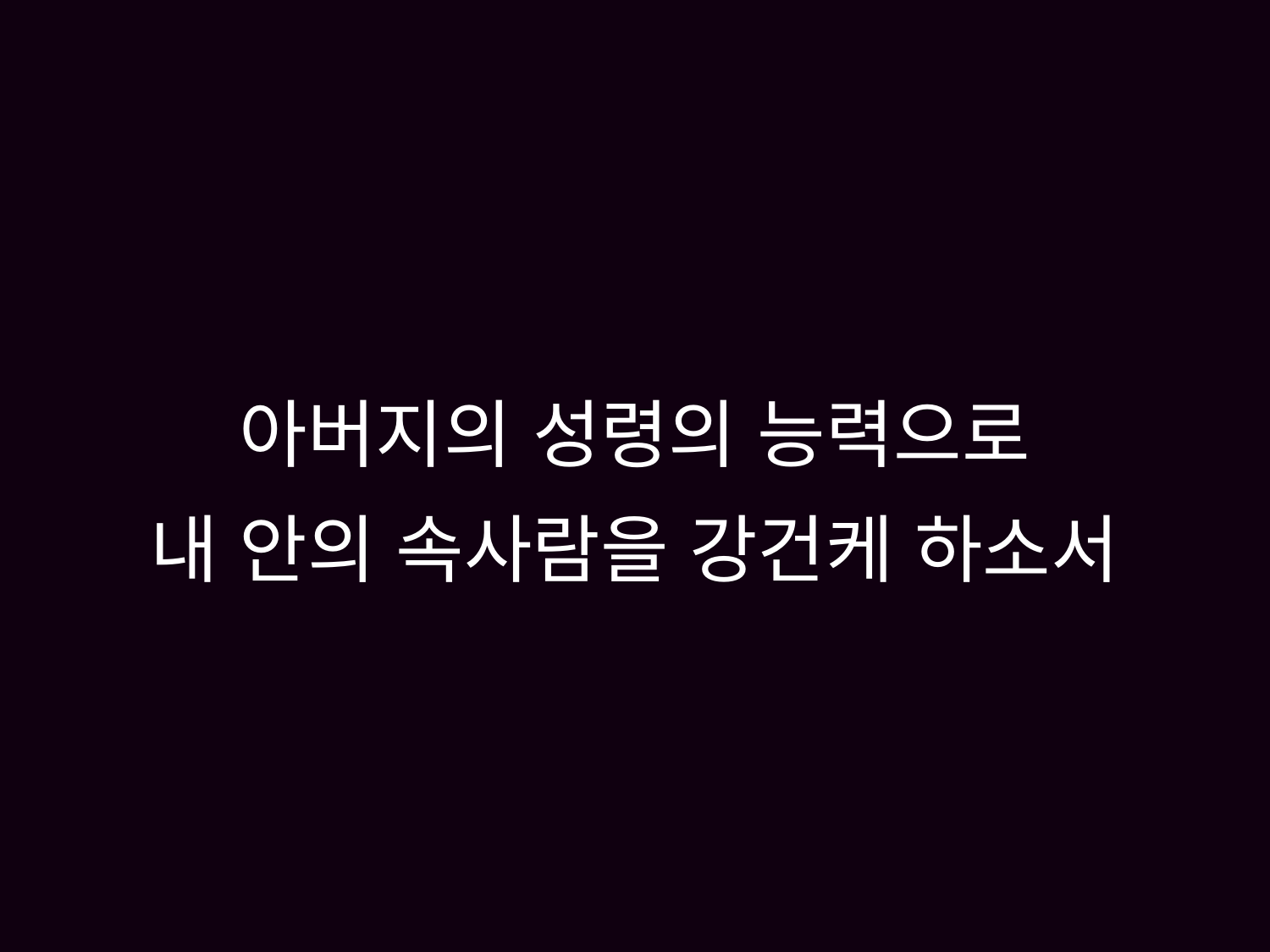

# 아버지의 성령의 능력으로 내 안의 속사람을 강건케 하소서